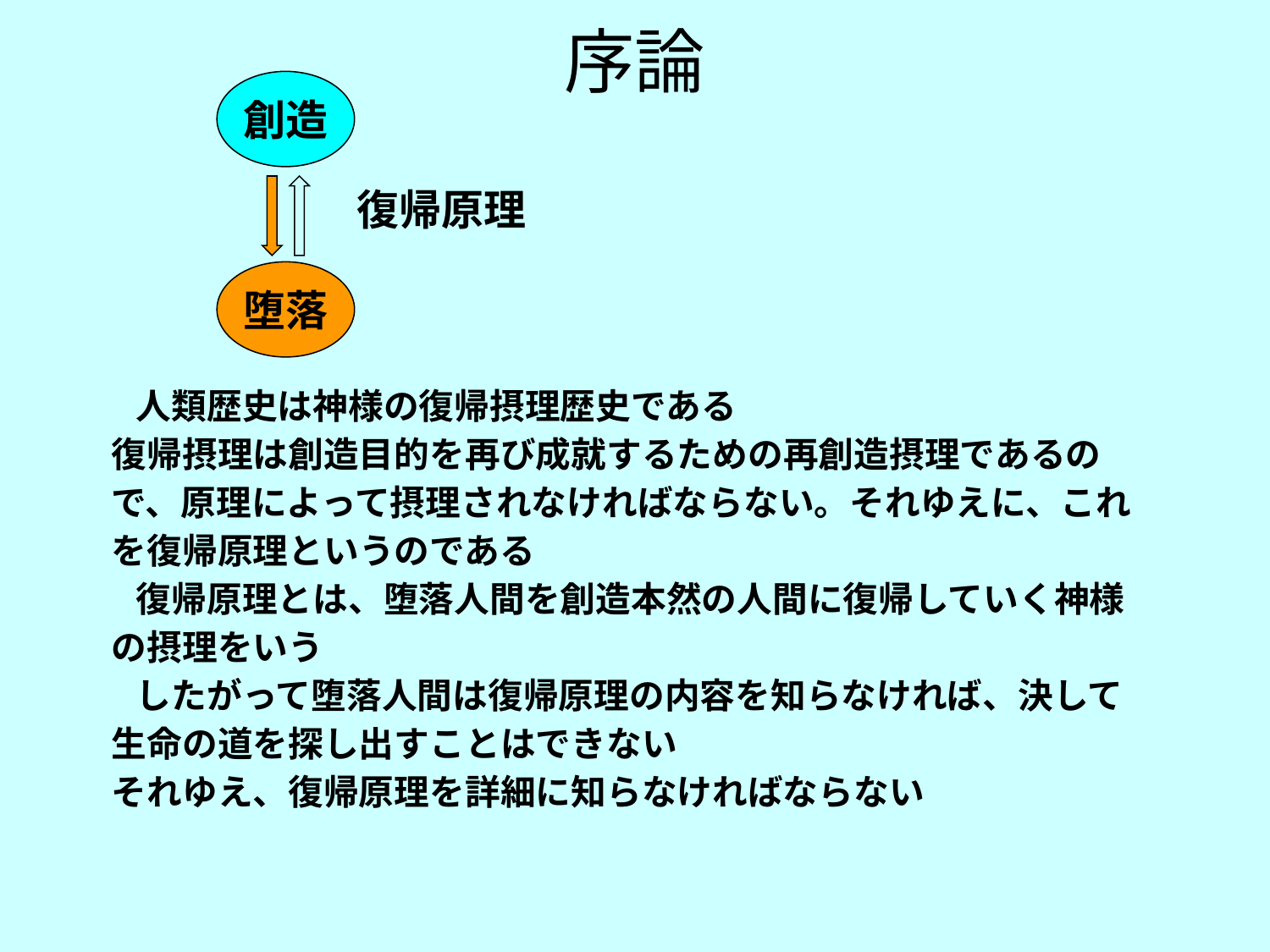

序論
創造

復帰原理
堕落
  人類歴史は神様の復帰摂理歴史である
復帰摂理は創造目的を再び成就するための再創造摂理であるので、原理によって摂理されなければならない。それゆえに、これを復帰原理というのである
  復帰原理とは、堕落人間を創造本然の人間に復帰していく神様の摂理をいう
  したがって堕落人間は復帰原理の内容を知らなければ、決して生命の道を探し出すことはできない
それゆえ、復帰原理を詳細に知らなければならない